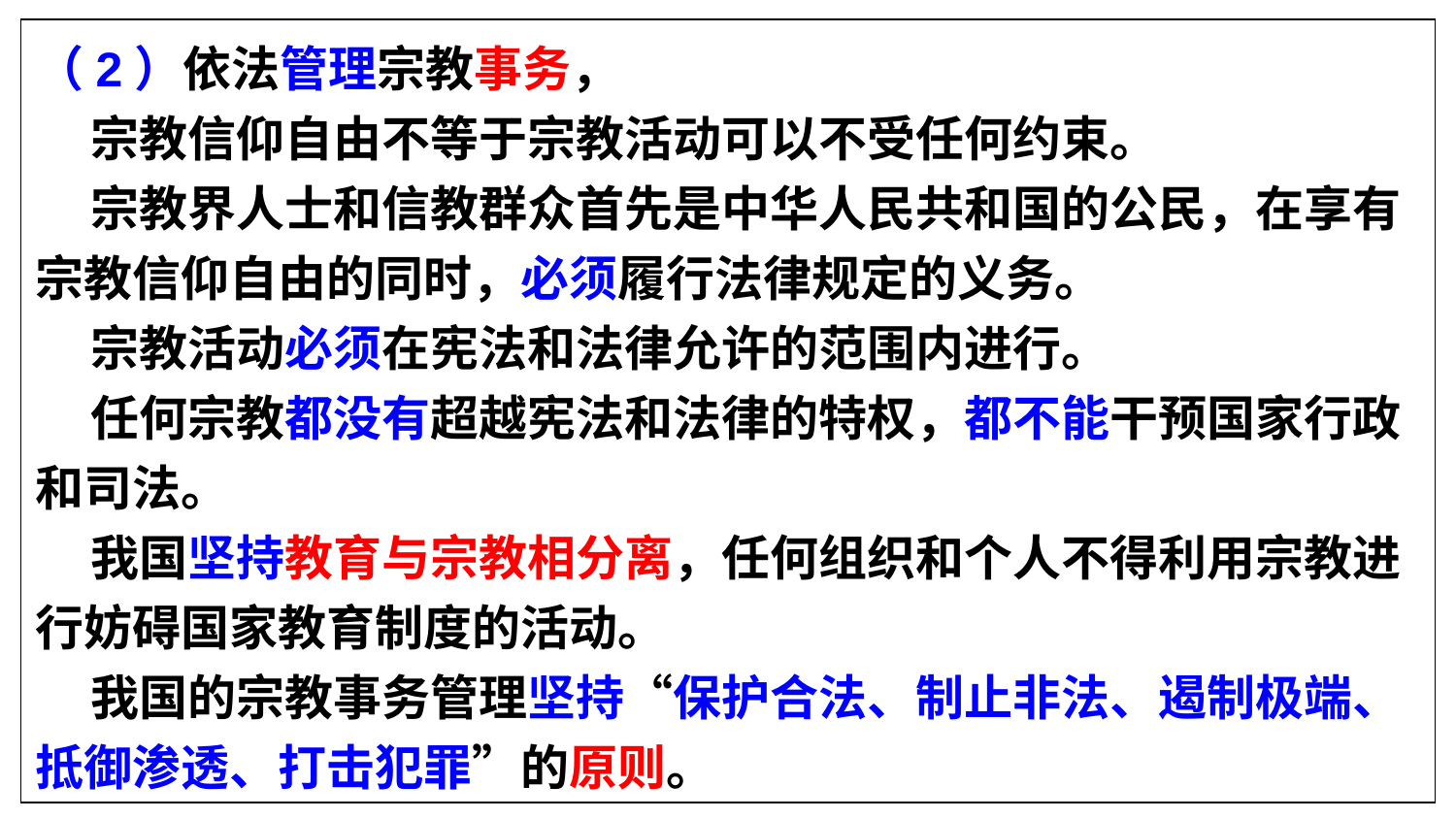

（2）依法管理宗教事务，
    宗教信仰自由不等于宗教活动可以不受任何约束。
    宗教界人士和信教群众首先是中华人民共和国的公民，在享有宗教信仰自由的同时，必须履行法律规定的义务。
    宗教活动必须在宪法和法律允许的范围内进行。
    任何宗教都没有超越宪法和法律的特权，都不能干预国家行政和司法。
    我国坚持教育与宗教相分离，任何组织和个人不得利用宗教进行妨碍国家教育制度的活动。
    我国的宗教事务管理坚持“保护合法、制止非法、遏制极端、抵御渗透、打击犯罪”的原则。